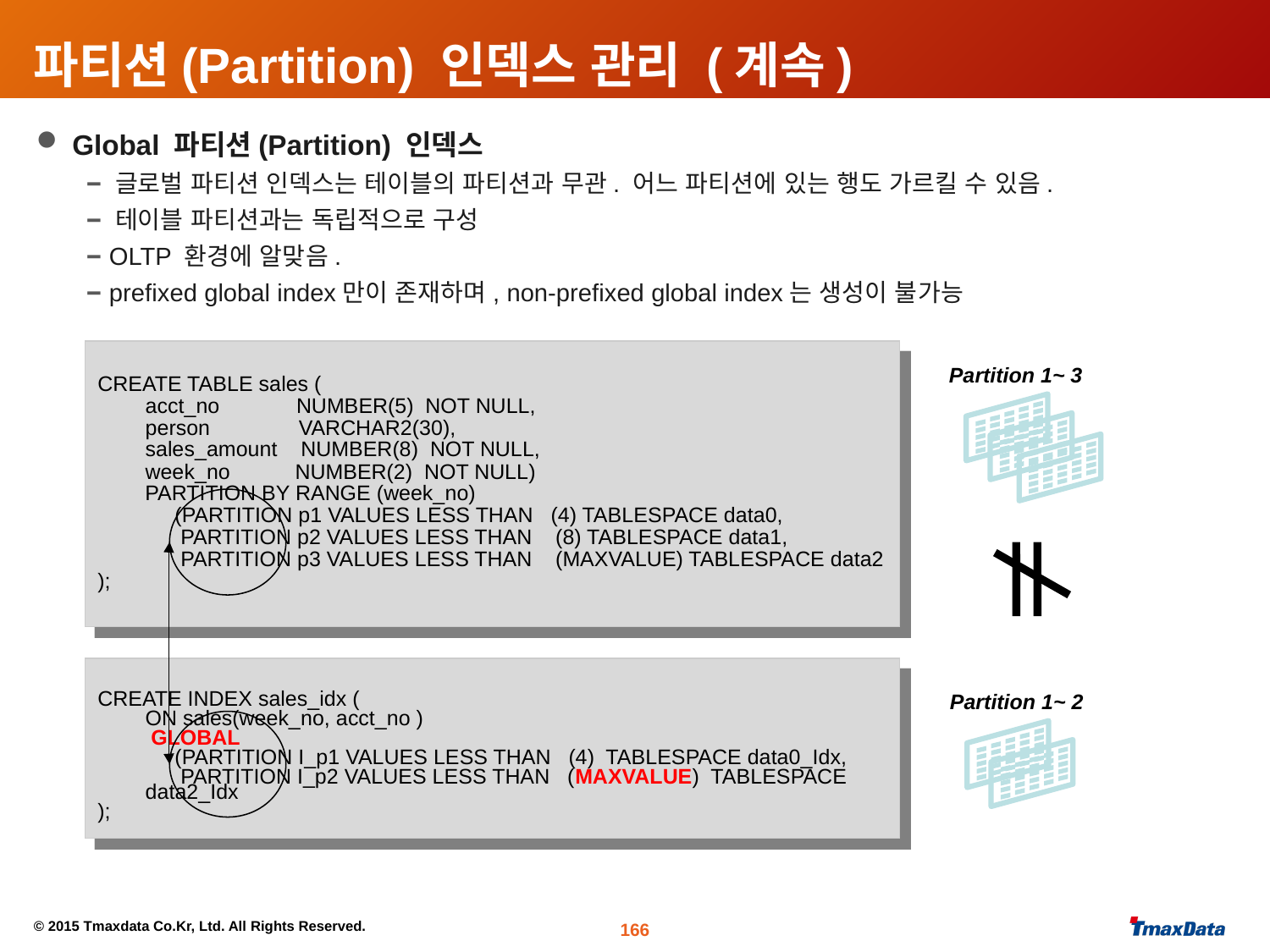

# 파티션(Partition) 인덱스 관리 (계속)
 Global 파티션(Partition) 인덱스
 글로벌 파티션 인덱스는 테이블의 파티션과 무관. 어느 파티션에 있는 행도 가르킬 수 있음.
 테이블 파티션과는 독립적으로 구성
 OLTP 환경에 알맞음.
 prefixed global index만이 존재하며, non-prefixed global index는 생성이 불가능

CREATE TABLE sales (
	acct_no             NUMBER(5)  NOT NULL,
	person               VARCHAR2(30),
	sales_amount    NUMBER(8)  NOT NULL,
	week_no           NUMBER(2)  NOT NULL)
        PARTITION BY RANGE (week_no)
             (PARTITION p1 VALUES LESS THAN   (4) TABLESPACE data0,
              PARTITION p2 VALUES LESS THAN    (8) TABLESPACE data1,
              PARTITION p3 VALUES LESS THAN    (MAXVALUE) TABLESPACE data2
);
Partition 1~ 3

CREATE INDEX sales_idx (
	ON sales(week_no, acct_no )
         GLOBAL
             (PARTITION I_p1 VALUES LESS THAN   (4)  TABLESPACE data0_Idx,
              PARTITION I_p2 VALUES LESS THAN   (MAXVALUE)  TABLESPACE data2_Idx
);
Partition 1~ 2